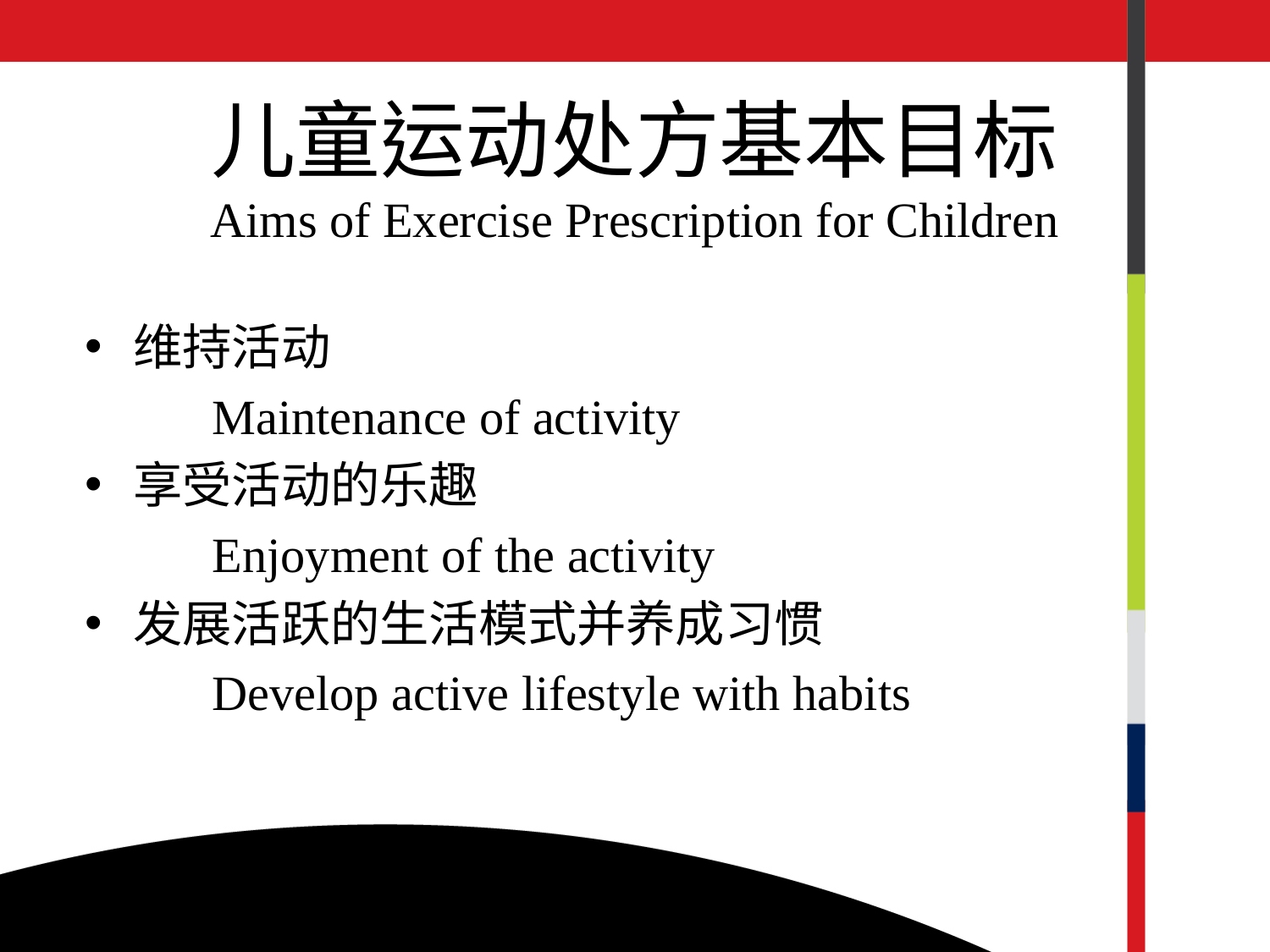

# 儿童运动处方基本目标 Aims of Exercise Prescription for Children
维持活动
	Maintenance of activity
享受活动的乐趣
	Enjoyment of the activity
发展活跃的生活模式并养成习惯
	Develop active lifestyle with habits